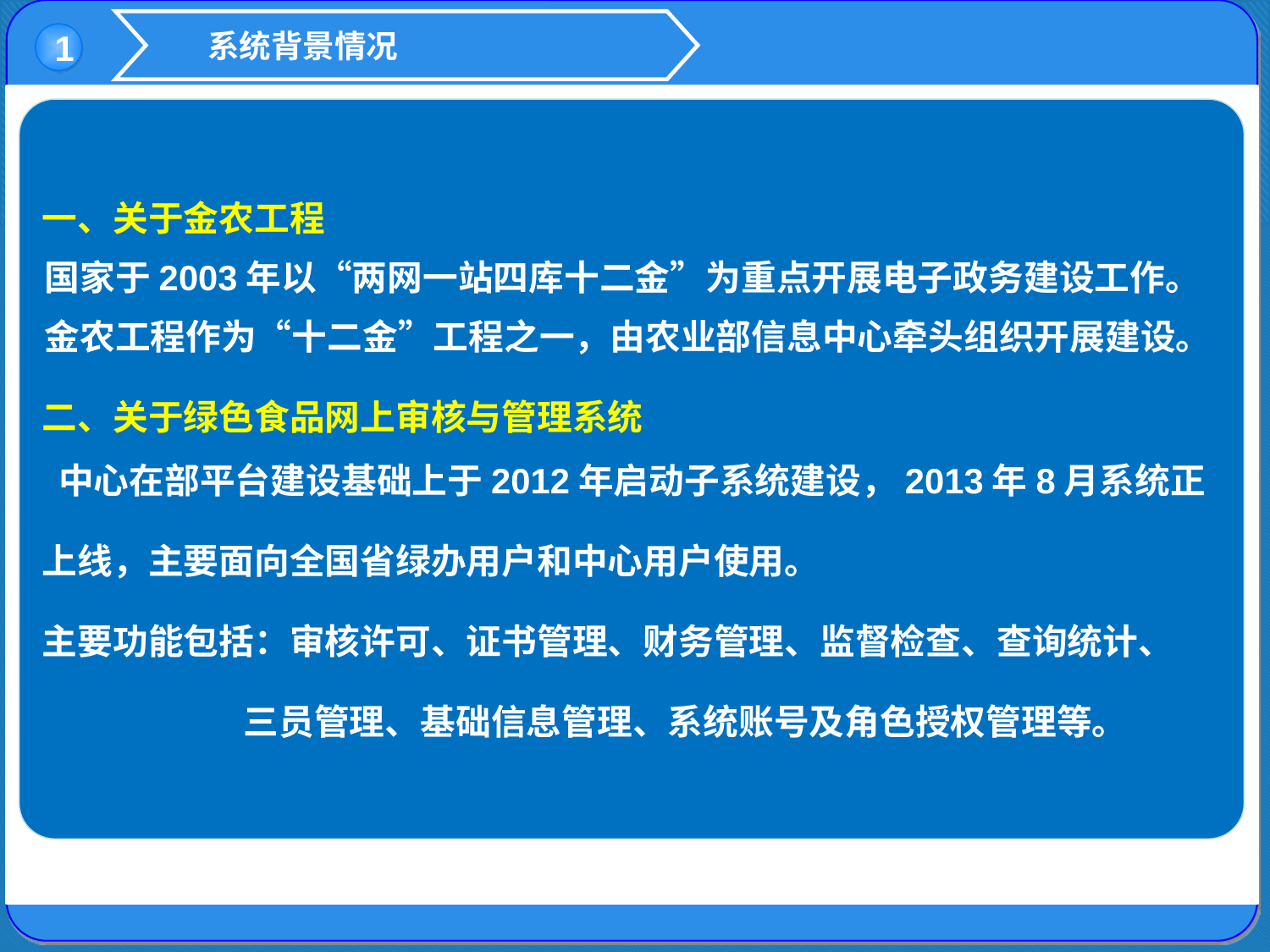

系统背景情况
1

一、关于金农工程
国家于2003年以“两网一站四库十二金”为重点开展电子政务建设工作。
金农工程作为“十二金”工程之一，由农业部信息中心牵头组织开展建设。
二、关于绿色食品网上审核与管理系统
 中心在部平台建设基础上于2012年启动子系统建设，2013年8月系统正
上线，主要面向全国省绿办用户和中心用户使用。
主要功能包括：审核许可、证书管理、财务管理、监督检查、查询统计、
                        三员管理、基础信息管理、系统账号及角色授权管理等。